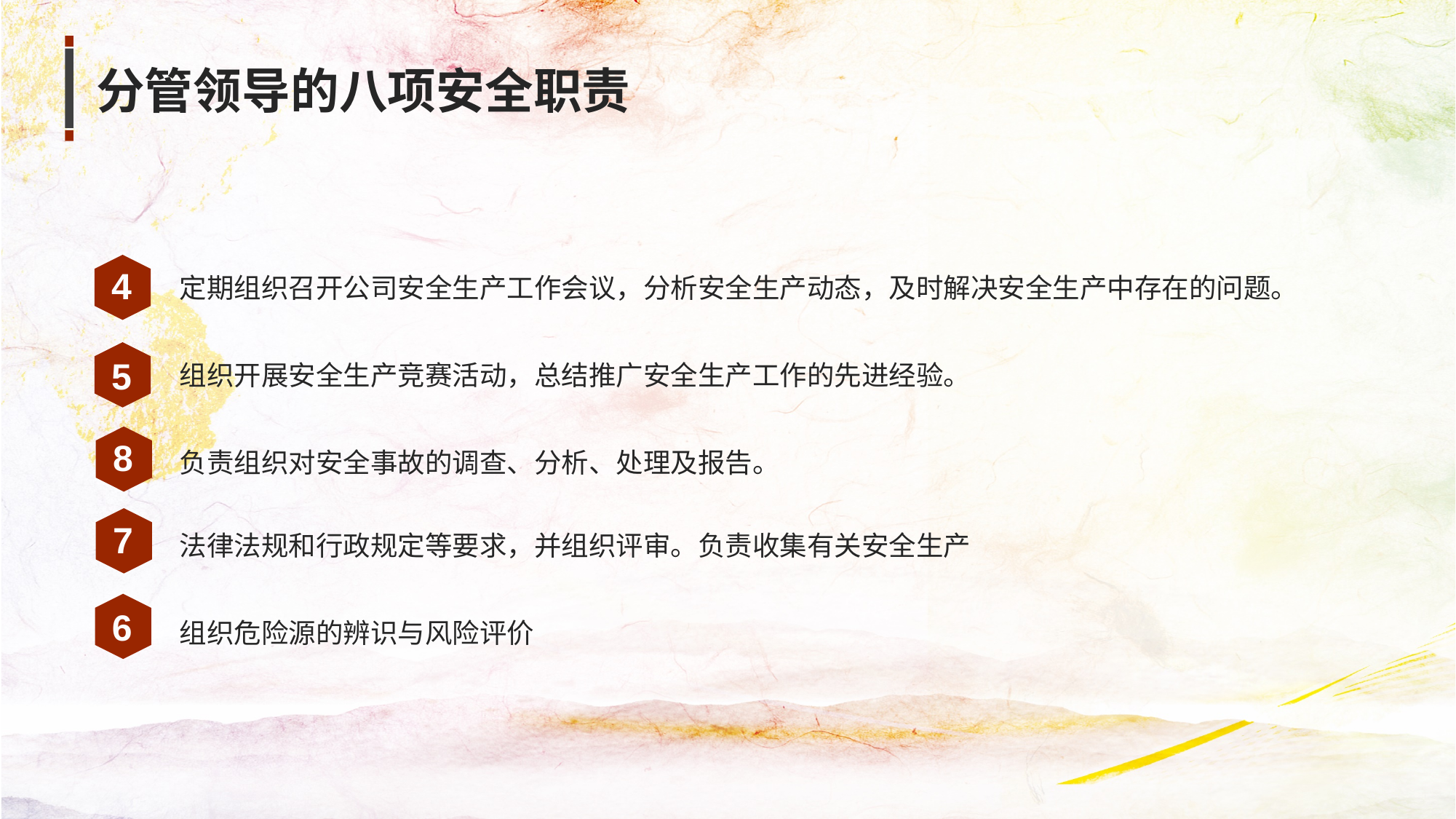

分管领导的八项安全职责
4

定期组织召开公司安全生产工作会议，分析安全生产动态，及时解决安全生产中存在的问题。

5
组织开展安全生产竞赛活动，总结推广安全生产工作的先进经验。
8

负责组织对安全事故的调查、分析、处理及报告。
7

法律法规和行政规定等要求，并组织评审。负责收集有关安全生产

6
组织危险源的辨识与风险评价